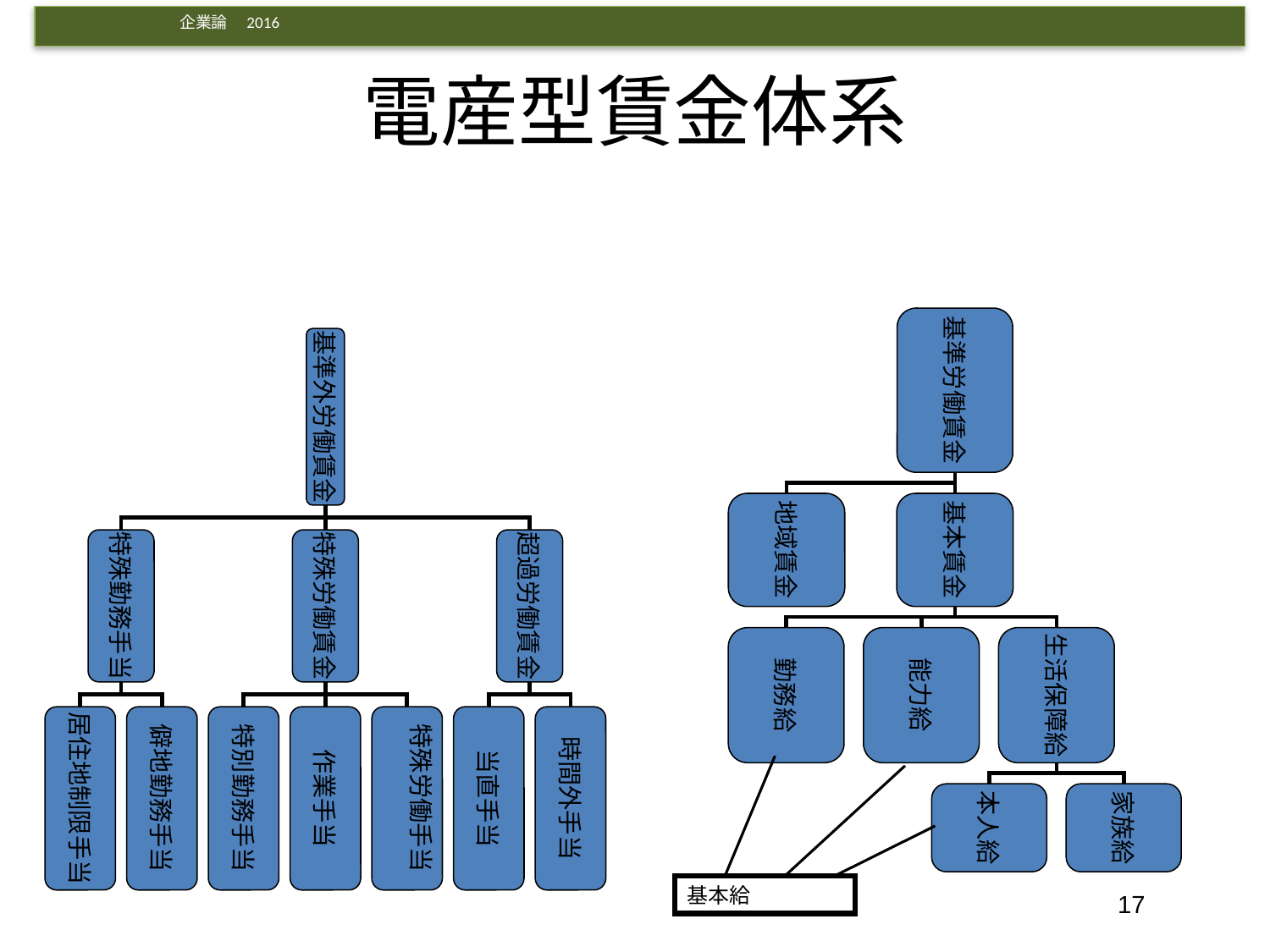

# 電産型賃金体系
基準労働賃金
地域賃金
基本賃金
勤務給
能力給
生活保障給
本人給
家族給
基準外労働賃金
特殊勤務手当
特殊労働賃金
超過労働賃金
居住地制限手当
僻地勤務手当
特別勤務手当
作業手当
特殊労働手当

当直手当
時間外手当

基本給
17